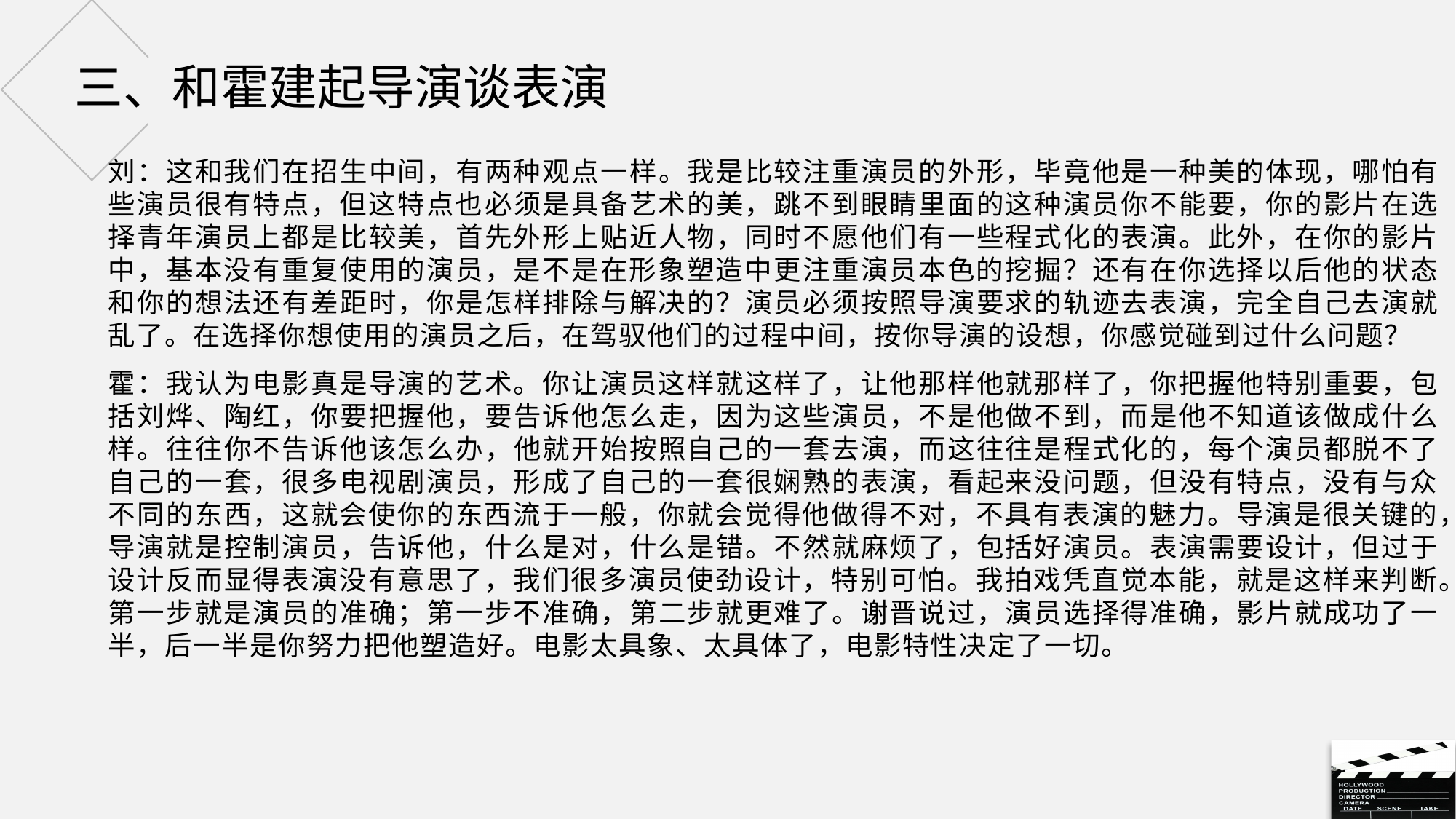

# 三、和霍建起导演谈表演
刘：这和我们在招生中间，有两种观点一样。我是比较注重演员的外形，毕竟他是一种美的体现，哪怕有些演员很有特点，但这特点也必须是具备艺术的美，跳不到眼睛里面的这种演员你不能要，你的影片在选择青年演员上都是比较美，首先外形上贴近人物，同时不愿他们有一些程式化的表演。此外，在你的影片中，基本没有重复使用的演员，是不是在形象塑造中更注重演员本色的挖掘？还有在你选择以后他的状态和你的想法还有差距时，你是怎样排除与解决的？演员必须按照导演要求的轨迹去表演，完全自己去演就乱了。在选择你想使用的演员之后，在驾驭他们的过程中间，按你导演的设想，你感觉碰到过什么问题？
霍：我认为电影真是导演的艺术。你让演员这样就这样了，让他那样他就那样了，你把握他特别重要，包括刘烨、陶红，你要把握他，要告诉他怎么走，因为这些演员，不是他做不到，而是他不知道该做成什么样。往往你不告诉他该怎么办，他就开始按照自己的一套去演，而这往往是程式化的，每个演员都脱不了自己的一套，很多电视剧演员，形成了自己的一套很娴熟的表演，看起来没问题，但没有特点，没有与众不同的东西，这就会使你的东西流于一般，你就会觉得他做得不对，不具有表演的魅力。导演是很关键的，导演就是控制演员，告诉他，什么是对，什么是错。不然就麻烦了，包括好演员。表演需要设计，但过于设计反而显得表演没有意思了，我们很多演员使劲设计，特别可怕。我拍戏凭直觉本能，就是这样来判断。第一步就是演员的准确；第一步不准确，第二步就更难了。谢晋说过，演员选择得准确，影片就成功了一半，后一半是你努力把他塑造好。电影太具象、太具体了，电影特性决定了一切。